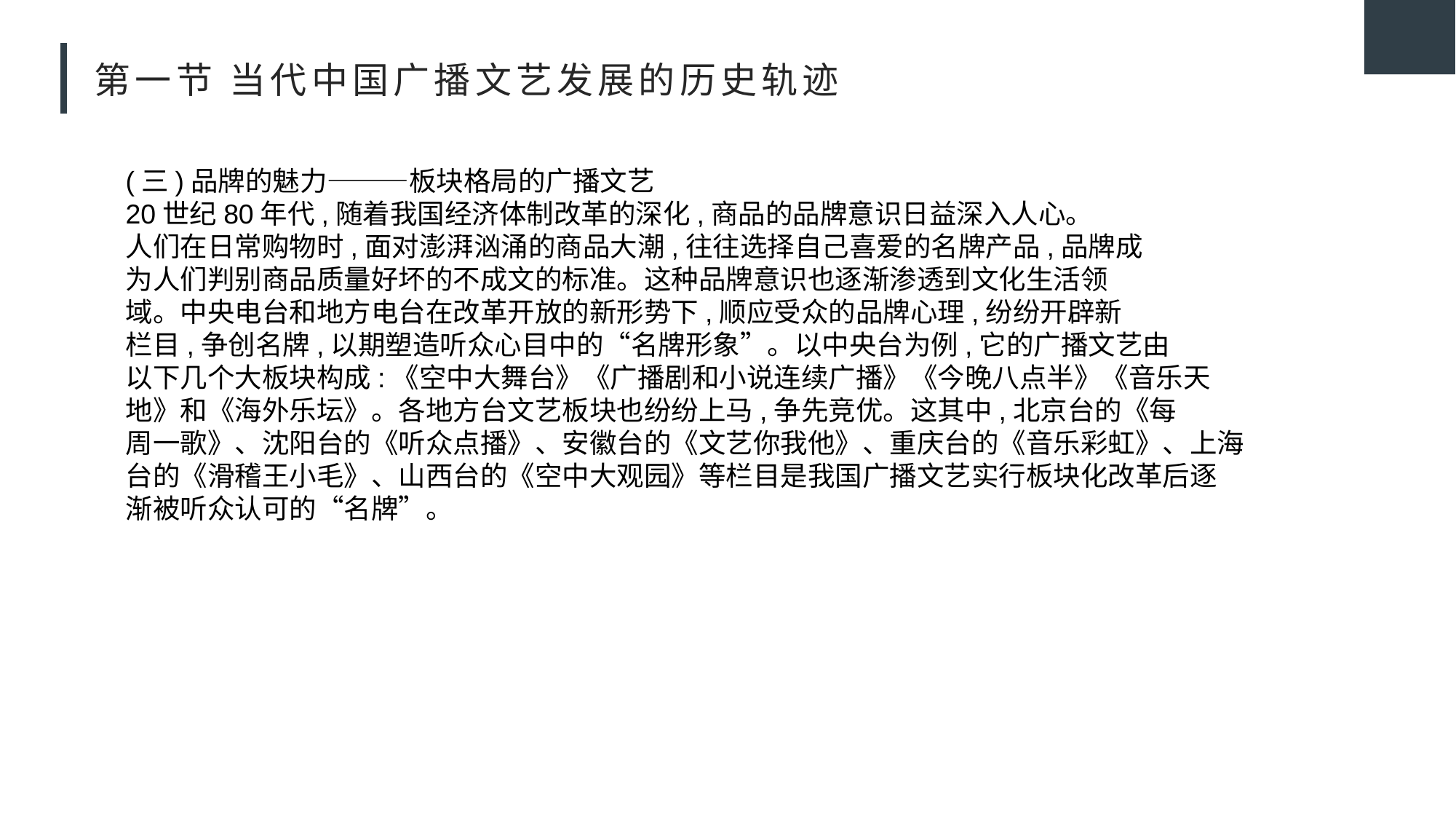

# 第一节 当代中国广播文艺发展的历史轨迹
(三)品牌的魅力———板块格局的广播文艺
20世纪80年代,随着我国经济体制改革的深化,商品的品牌意识日益深入人心。
人们在日常购物时,面对澎湃汹涌的商品大潮,往往选择自己喜爱的名牌产品,品牌成
为人们判别商品质量好坏的不成文的标准。这种品牌意识也逐渐渗透到文化生活领
域。中央电台和地方电台在改革开放的新形势下,顺应受众的品牌心理,纷纷开辟新
栏目,争创名牌,以期塑造听众心目中的“名牌形象”。以中央台为例,它的广播文艺由
以下几个大板块构成:《空中大舞台》《广播剧和小说连续广播》《今晚八点半》《音乐天
地》和《海外乐坛》。各地方台文艺板块也纷纷上马,争先竞优。这其中,北京台的《每
周一歌》、沈阳台的《听众点播》、安徽台的《文艺你我他》、重庆台的《音乐彩虹》、上海台的《滑稽王小毛》、山西台的《空中大观园》等栏目是我国广播文艺实行板块化改革后逐
渐被听众认可的“名牌”。